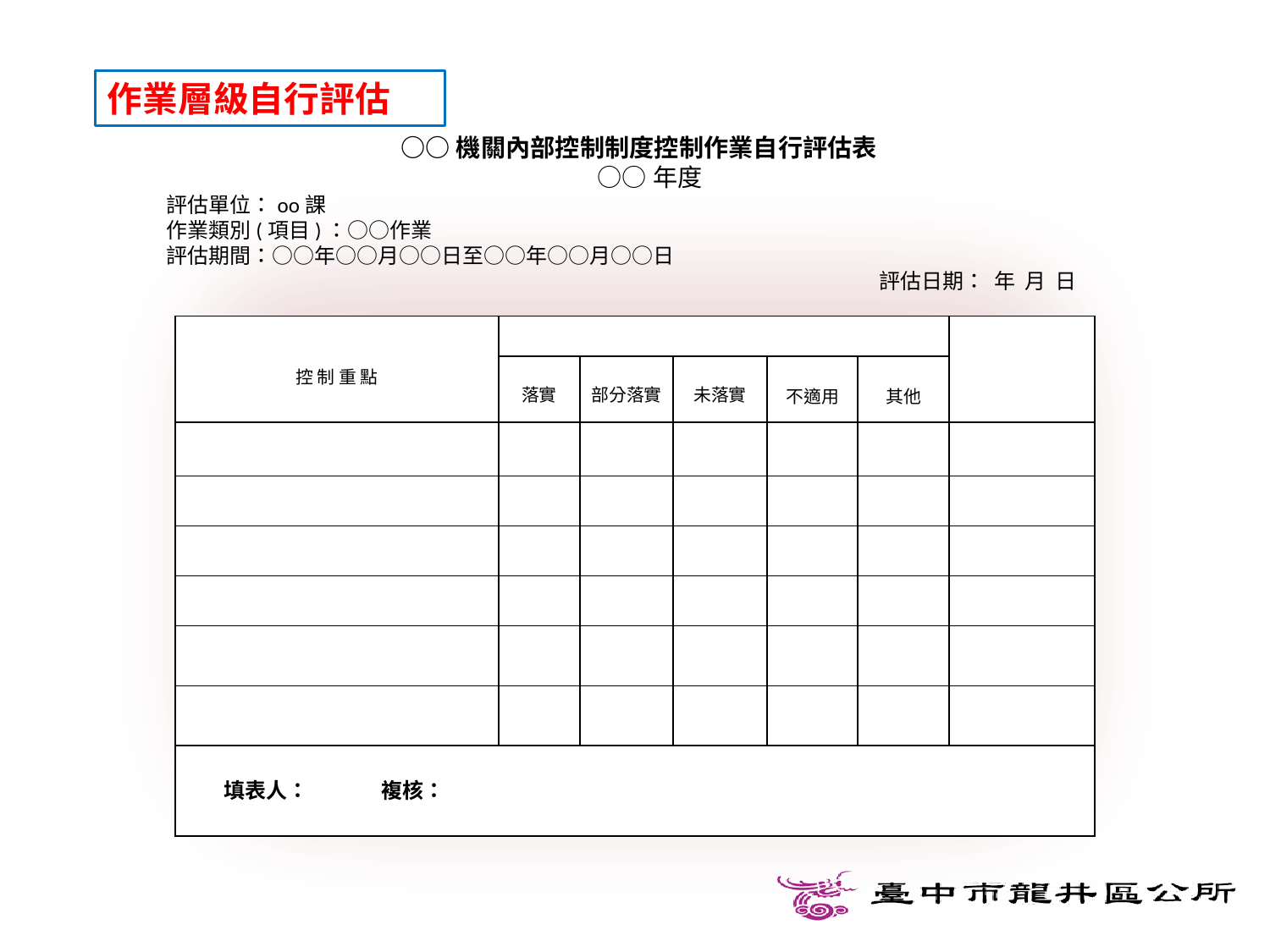

作業層級自行評估
○○機關內部控制制度控制作業自行評估表
    ○○年度
評估單位：oo課
作業類別(項目)：○○作業
評估期間：○○年○○月○○日至○○年○○月○○日
                                                                                                                                                        評估日期：  年  月  日
| 控 制 重 點 | 評估情形 |  |  |  |  | 改善措施 |
| --- | --- | --- | --- | --- | --- | --- |
|  | 落實 | 部分落實 | 未落實 | 不適用 | 其他 |  |
|  |  |  |  |  |  |  |
|  |  |  |  |  |  |  |
|  |  |  |  |  |  |  |
|  |  |  |  |  |  |  |
|  |  |  |  |  |  |  |
|  |  |  |  |  |  |  |
| 填表填表人： 複核： |  |  |  |  |  |  |